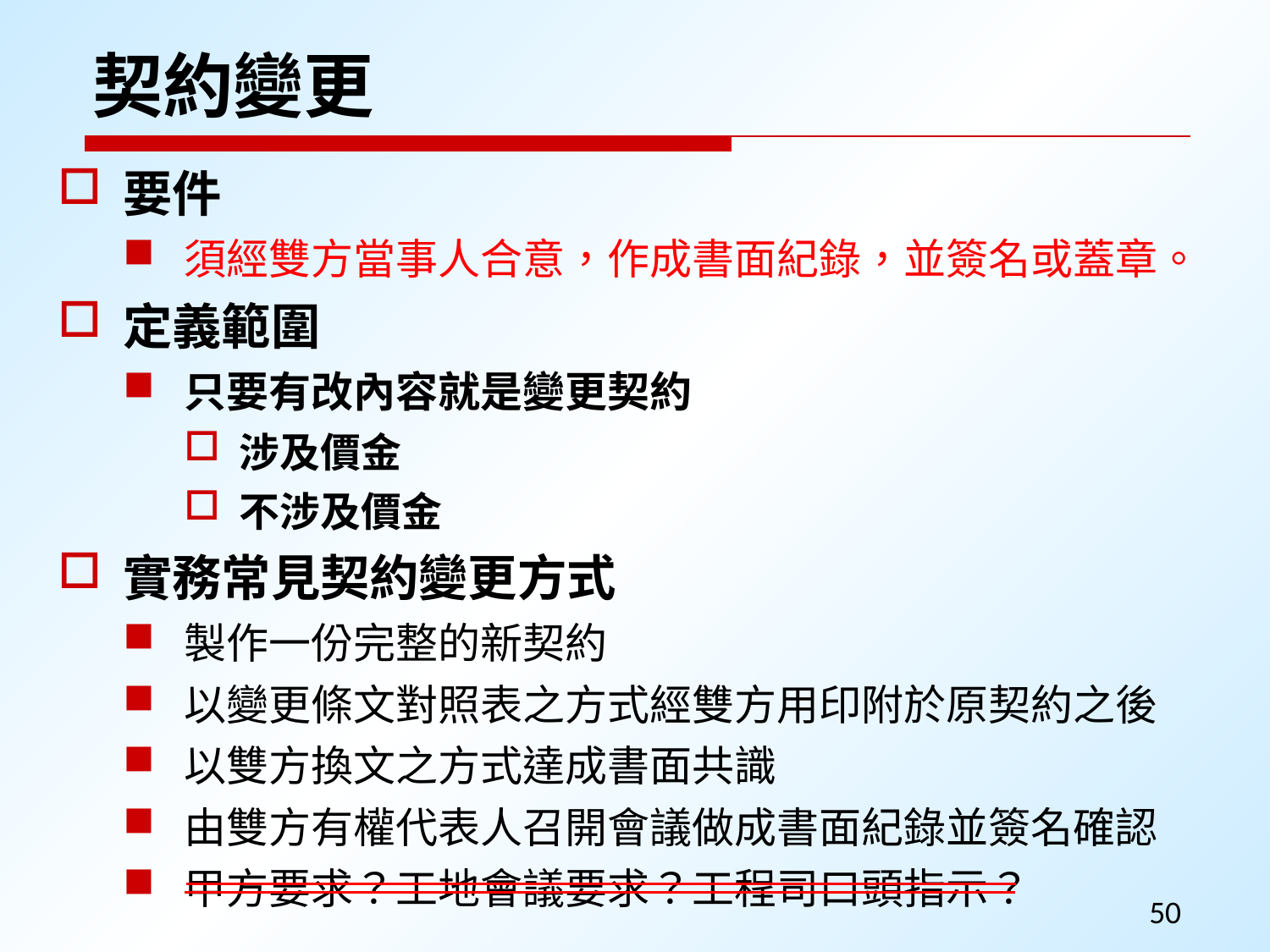

# 契約變更
要件
須經雙方當事人合意，作成書面紀錄，並簽名或蓋章。
定義範圍
只要有改內容就是變更契約
涉及價金
不涉及價金
實務常見契約變更方式
製作一份完整的新契約
以變更條文對照表之方式經雙方用印附於原契約之後
以雙方換文之方式達成書面共識
由雙方有權代表人召開會議做成書面紀錄並簽名確認
甲方要求？工地會議要求？工程司口頭指示？